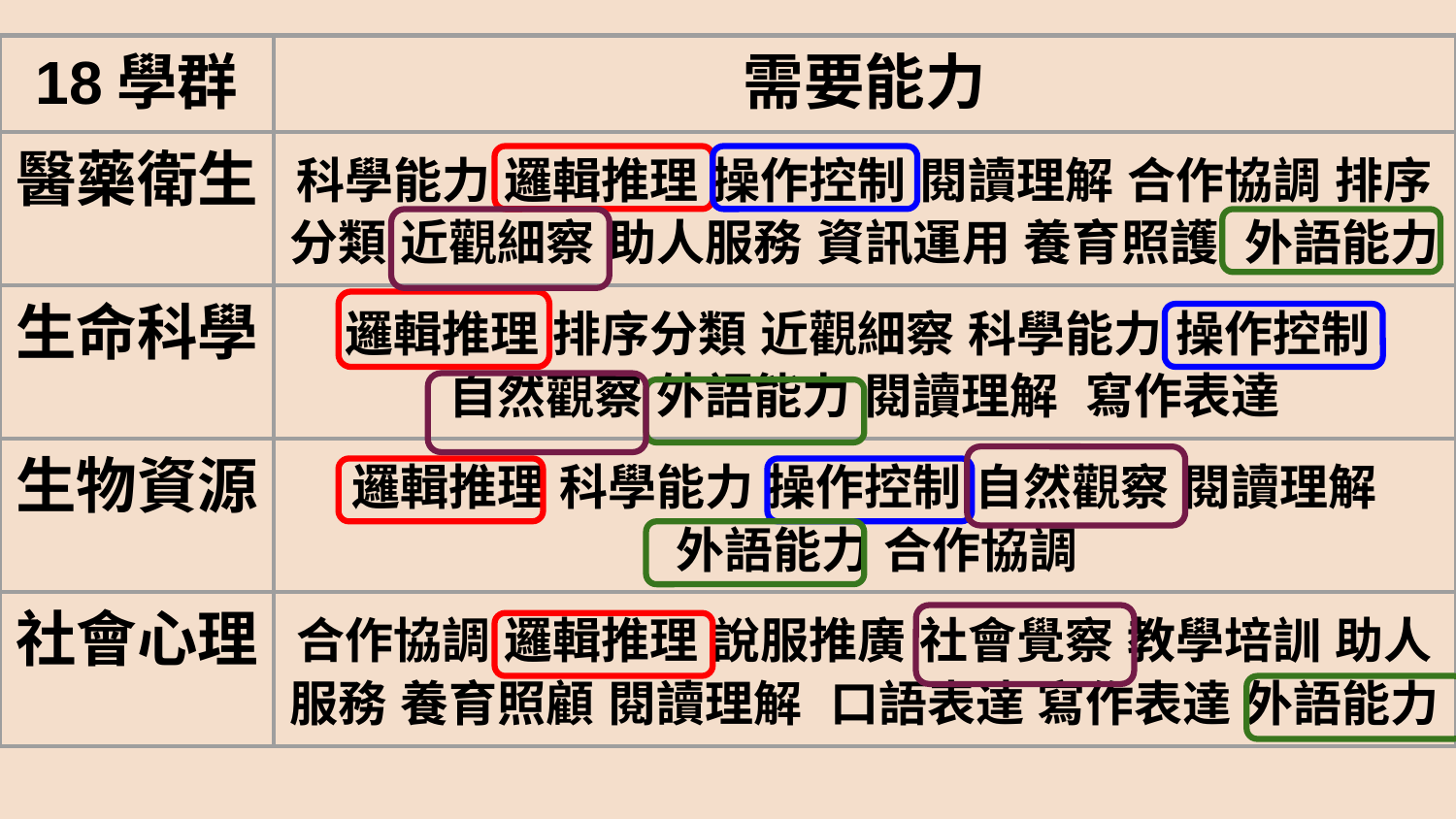

| 18學群 | 需要能力 |
| --- | --- |
| 醫藥衛生 | 科學能力 邏輯推理 操作控制 閱讀理解 合作協調 排序分類 近觀細察 助人服務 資訊運用 養育照護 外語能力 |
| 生命科學 | 邏輯推理 排序分類 近觀細察 科學能力 操作控制 自然觀察 外語能力 閱讀理解 寫作表達 |
| 生物資源 | 邏輯推理 科學能力 操作控制 自然觀察 閱讀理解 外語能力 合作協調 |
| 社會心理 | 合作協調 邏輯推理 說服推廣 社會覺察 教學培訓 助人服務 養育照顧 閱讀理解 口語表達 寫作表達 外語能力 |